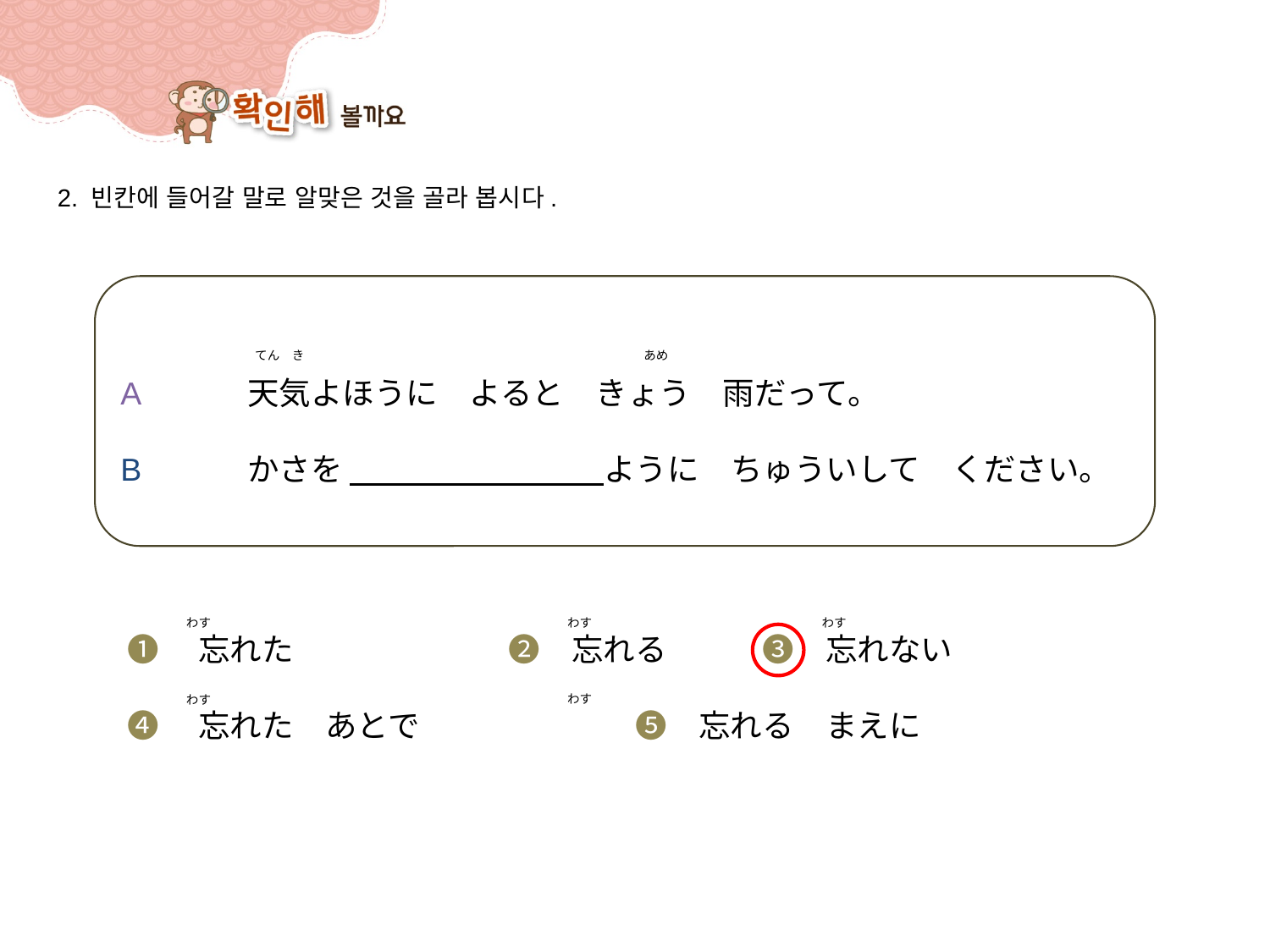

2. 빈칸에 들어갈 말로 알맞은 것을 골라 봅시다.
A	天気よほうに　よると　きょう　雨だって。
B	かさを 　　　　　　　　ように　ちゅういして　ください。
あめ
てん　き
わす
わす
わす
➊　忘れた		➋　忘れる	➌　忘れない

➍　忘れた　あとで		➎　忘れる　まえに

わす
わす